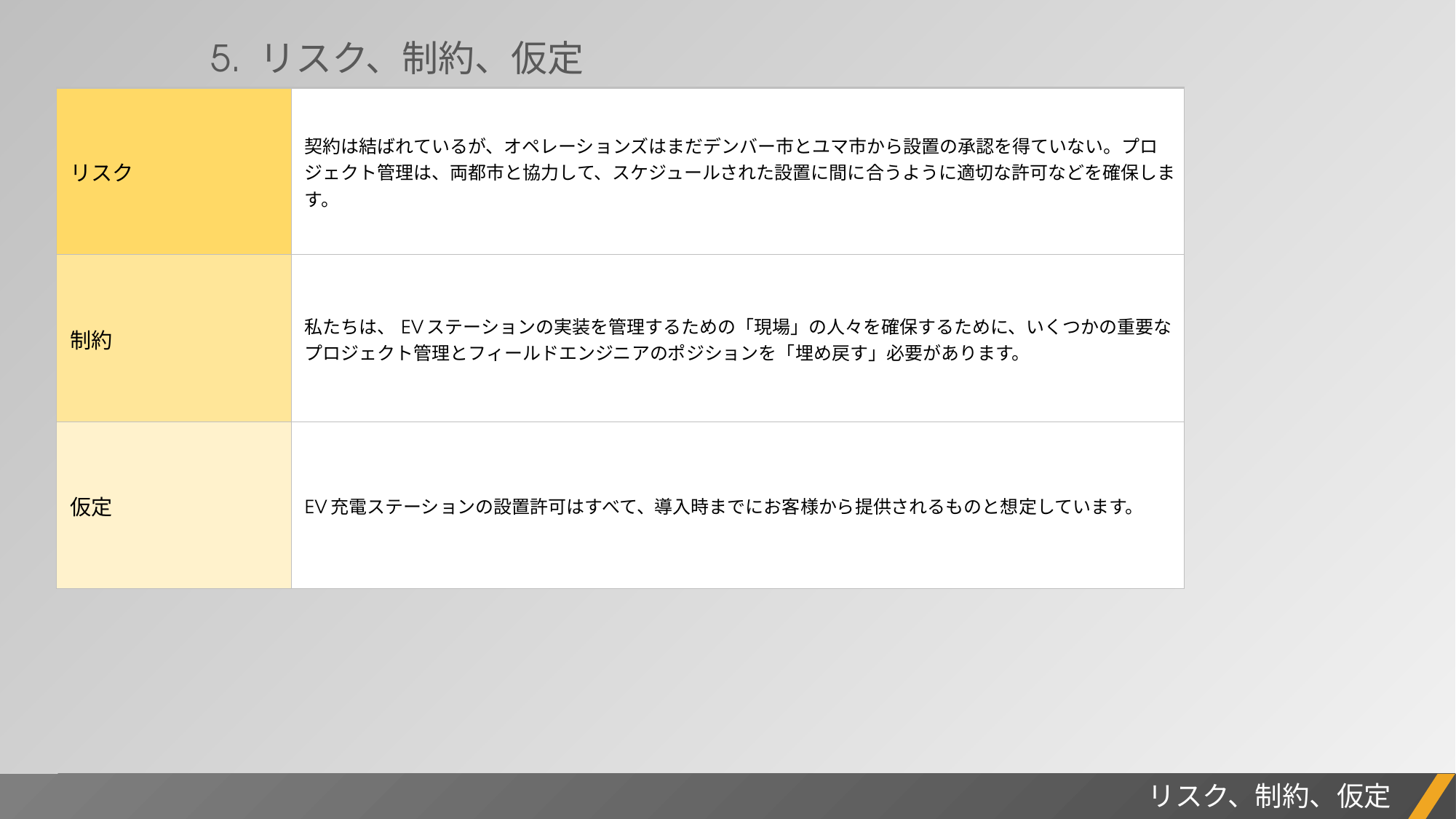

5. リスク、制約、仮定
| リスク | 契約は結ばれているが、オペレーションズはまだデンバー市とユマ市から設置の承認を得ていない。プロジェクト管理は、両都市と協力して、スケジュールされた設置に間に合うように適切な許可などを確保します。 |
| --- | --- |
| 制約 | 私たちは、EVステーションの実装を管理するための「現場」の人々を確保するために、いくつかの重要なプロジェクト管理とフィールドエンジニアのポジションを「埋め戻す」必要があります。 |
| 仮定 | EV充電ステーションの設置許可はすべて、導入時までにお客様から提供されるものと想定しています。 |
プロジェクトレポート
リスク、制約、仮定